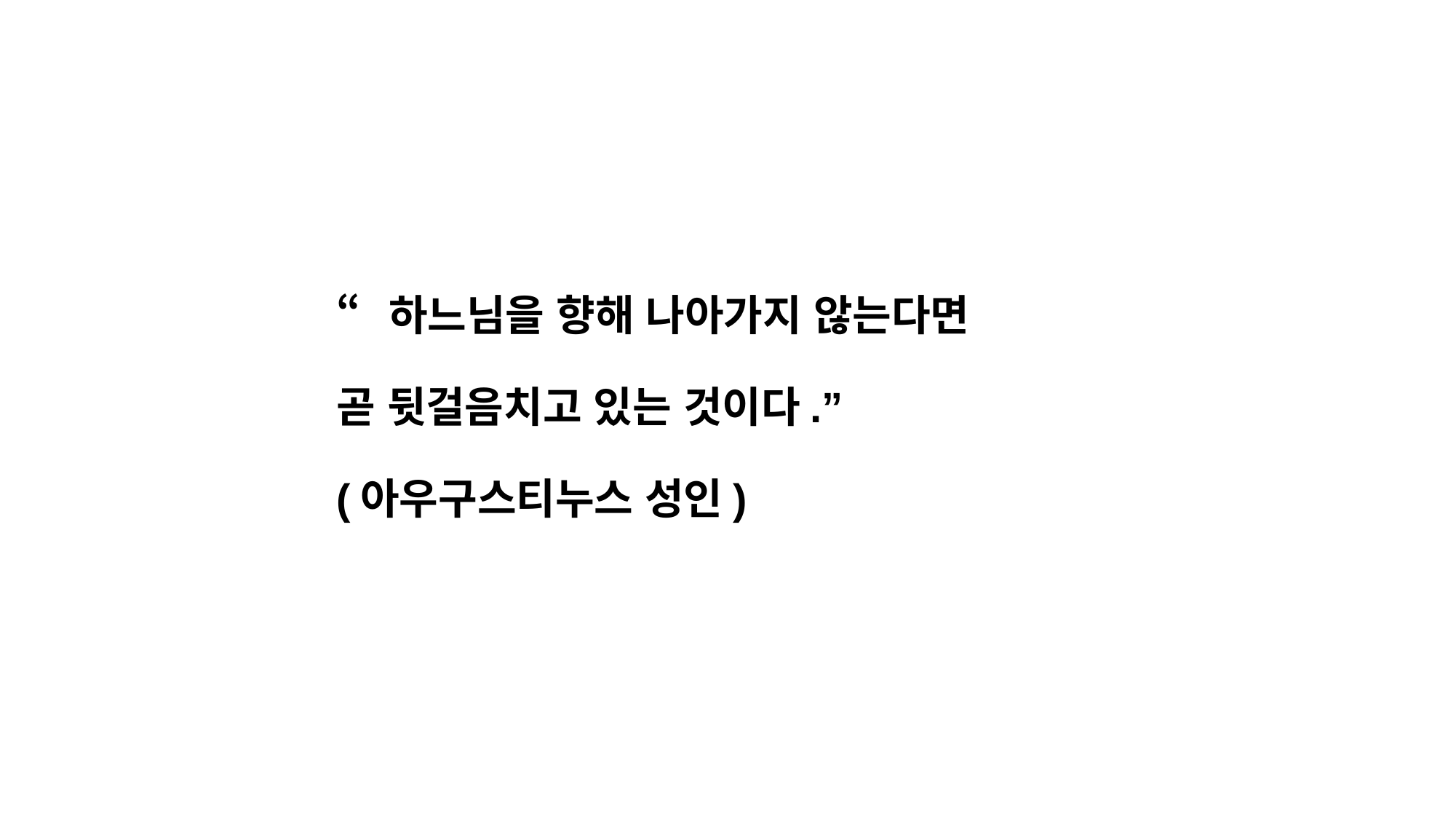

“하느님을 향해 나아가지 않는다면
곧 뒷걸음치고 있는 것이다.”
(아우구스티누스 성인)